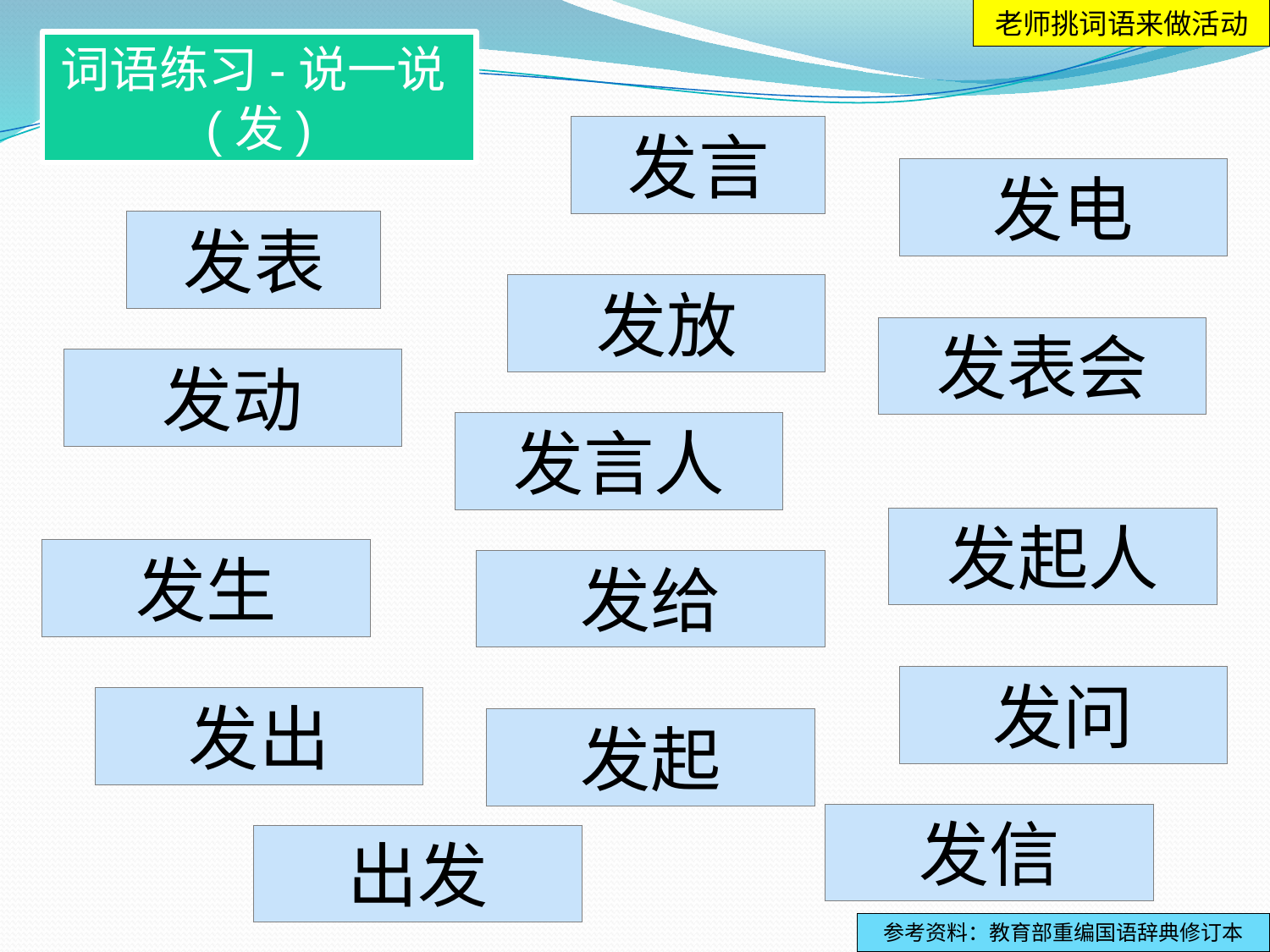

老师挑词语来做活动
词语练习-说一说(发)
发言
发电
发表
发放
发表会
发动
发言人
发起人
发生
发给
发问
发出
发起
发信
出发
参考资料：教育部重编国语辞典修订本